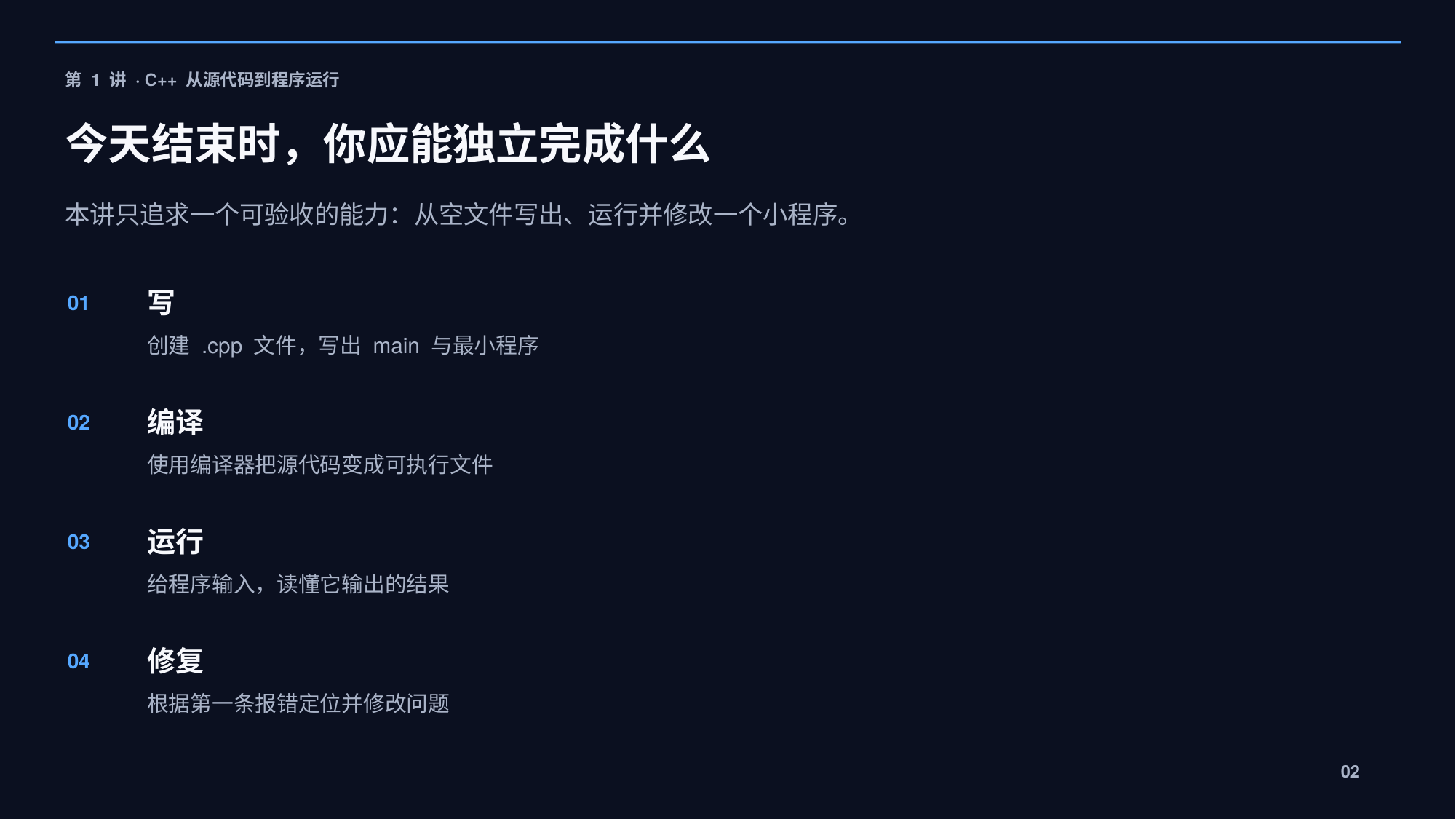

第 1 讲 · C++ 从源代码到程序运行
今天结束时，你应能独立完成什么
本讲只追求一个可验收的能力：从空文件写出、运行并修改一个小程序。
写
01
创建 .cpp 文件，写出 main 与最小程序
编译
02
使用编译器把源代码变成可执行文件
运行
03
给程序输入，读懂它输出的结果
修复
04
根据第一条报错定位并修改问题
02